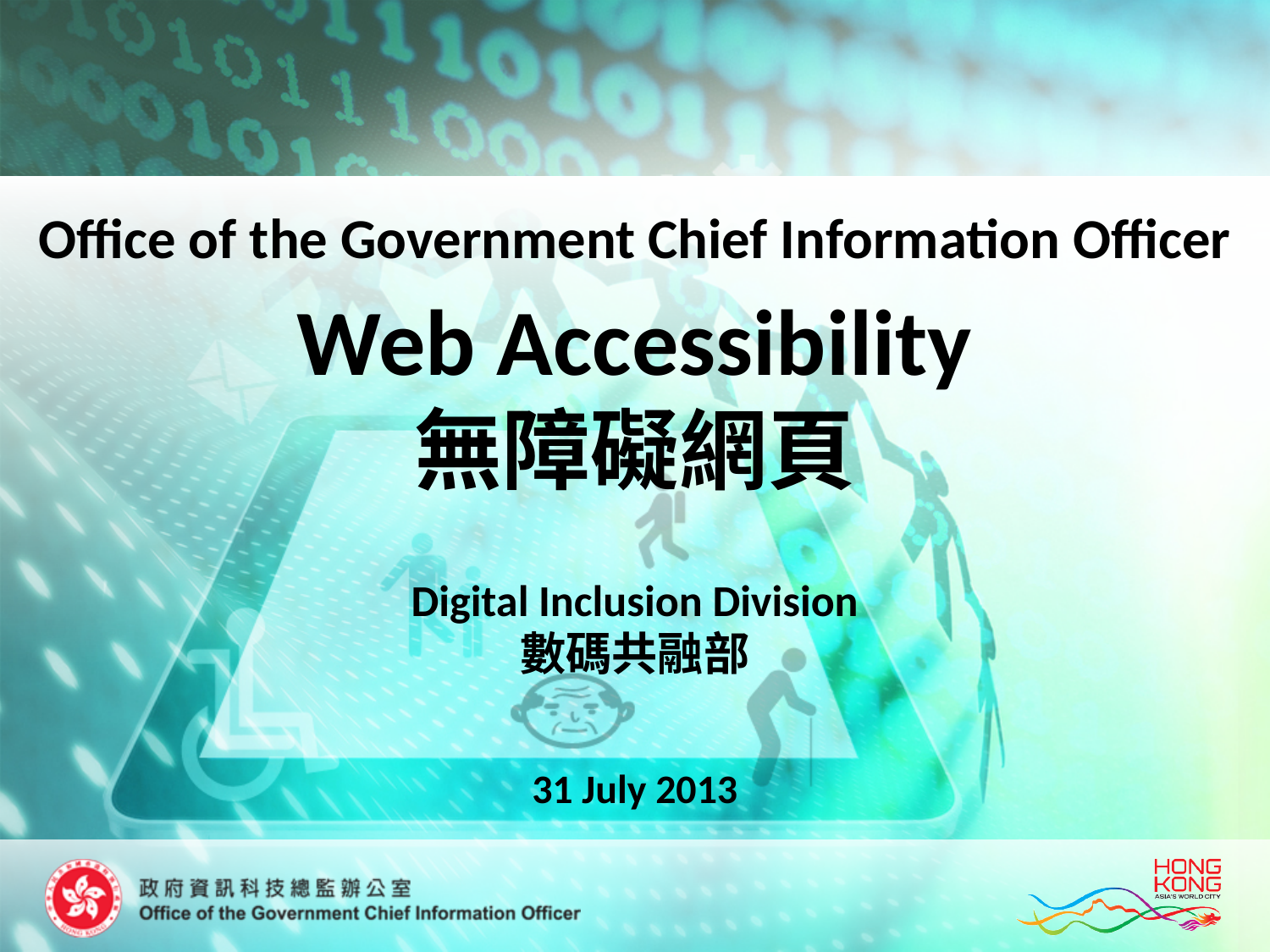

Office of the Government Chief Information Officer
# Web Accessibility 無障礙網頁
Digital Inclusion Division
數碼共融部

31 July 2013